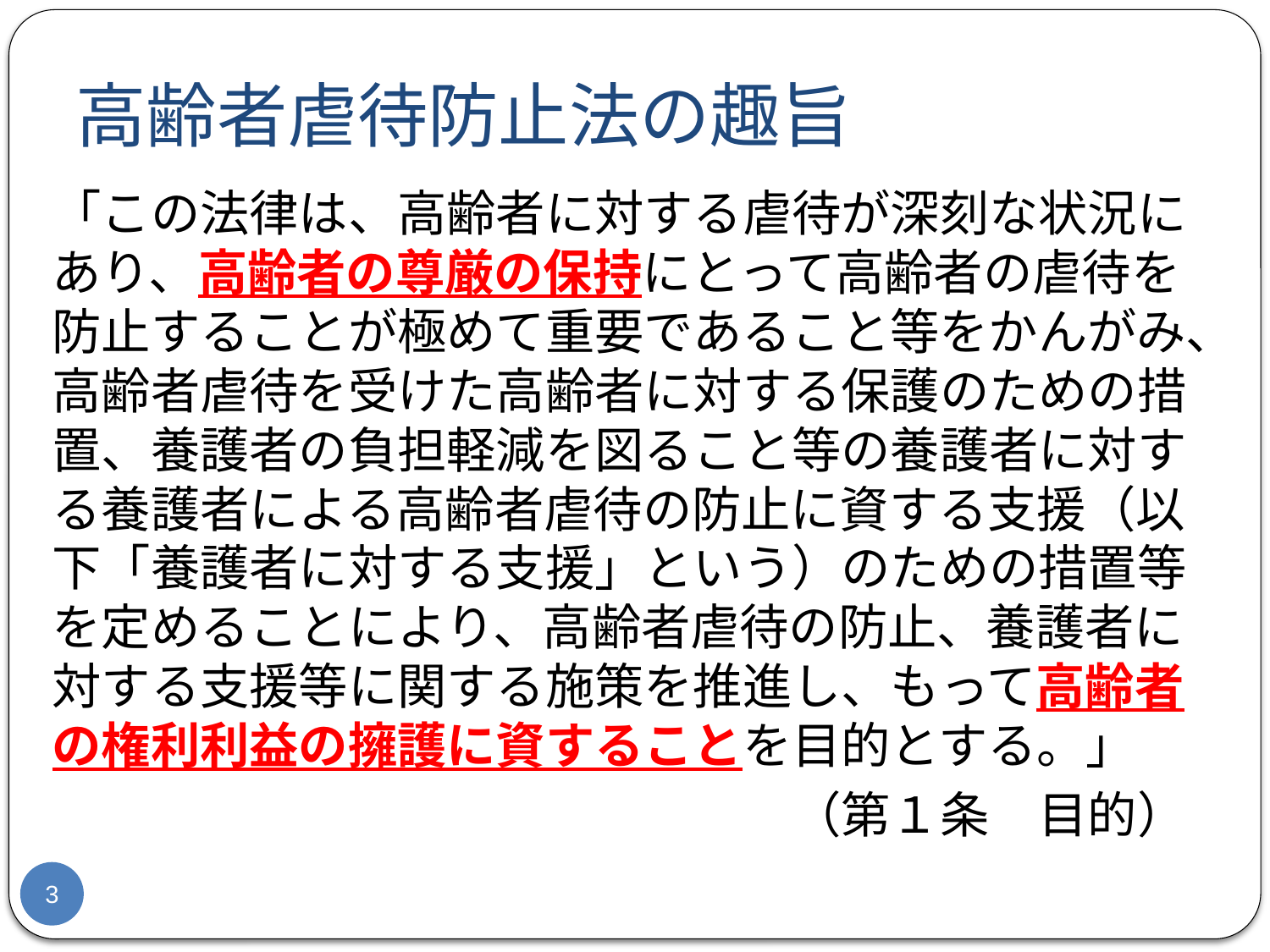

# 高齢者虐待防止法の趣旨
「この法律は、高齢者に対する虐待が深刻な状況にあり、高齢者の尊厳の保持にとって高齢者の虐待を防止することが極めて重要であること等をかんがみ、高齢者虐待を受けた高齢者に対する保護のための措置、養護者の負担軽減を図ること等の養護者に対する養護者による高齢者虐待の防止に資する支援（以下「養護者に対する支援」という）のための措置等を定めることにより、高齢者虐待の防止、養護者に対する支援等に関する施策を推進し、もって高齢者の権利利益の擁護に資することを目的とする。」
　　　　　　　　　　　　　　　（第１条　目的）

3